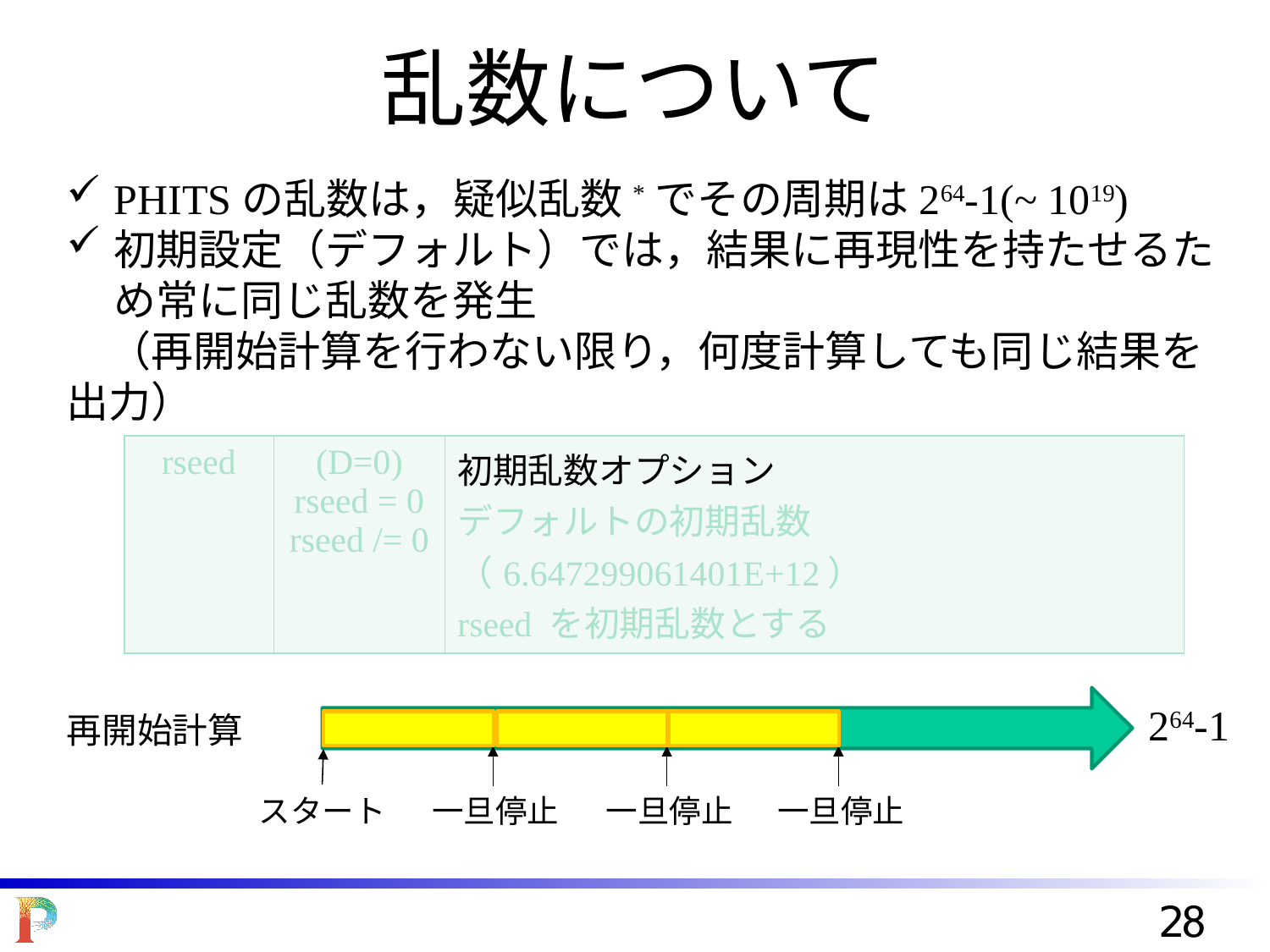

# 乱数について
PHITSの乱数は，疑似乱数*でその周期は264-1(~ 1019)
初期設定（デフォルト）では，結果に再現性を持たせるため常に同じ乱数を発生
　（再開始計算を行わない限り，何度計算しても同じ結果を出力）
| rseed | (D=0) rseed = 0 rseed /= 0 | 初期乱数オプション デフォルトの初期乱数（6.647299061401E+12） rseed を初期乱数とする |
| --- | --- | --- |

264-1
再開始計算

一旦停止

一旦停止

一旦停止
スタート